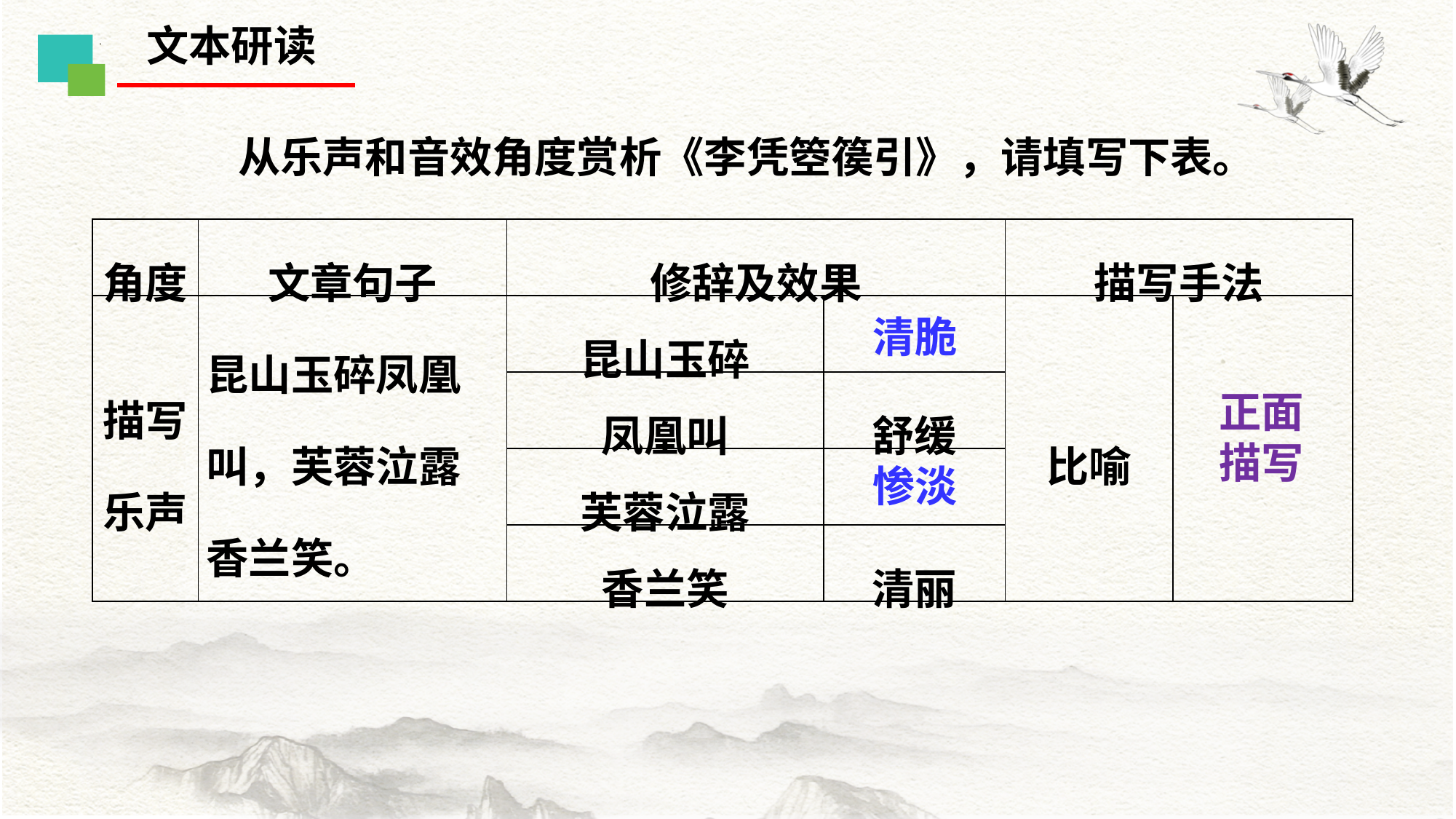

文本研读

从乐声和音效角度赏析《李凭箜篌引》，请填写下表。
| 角度 | 文章句子 | 修辞及效果 |  | 描写手法 |  |
| --- | --- | --- | --- | --- | --- |
| 描写乐声 | 昆山玉碎凤凰叫，芙蓉泣露香兰笑。 | 昆山玉碎 |  | 比喻 |  |
|  |  | 凤凰叫 | 舒缓 |  |  |
|  |  | 芙蓉泣露 |  |  |  |
|  |  | 香兰笑 | 清丽 |  |  |
清脆
正面描写
惨淡